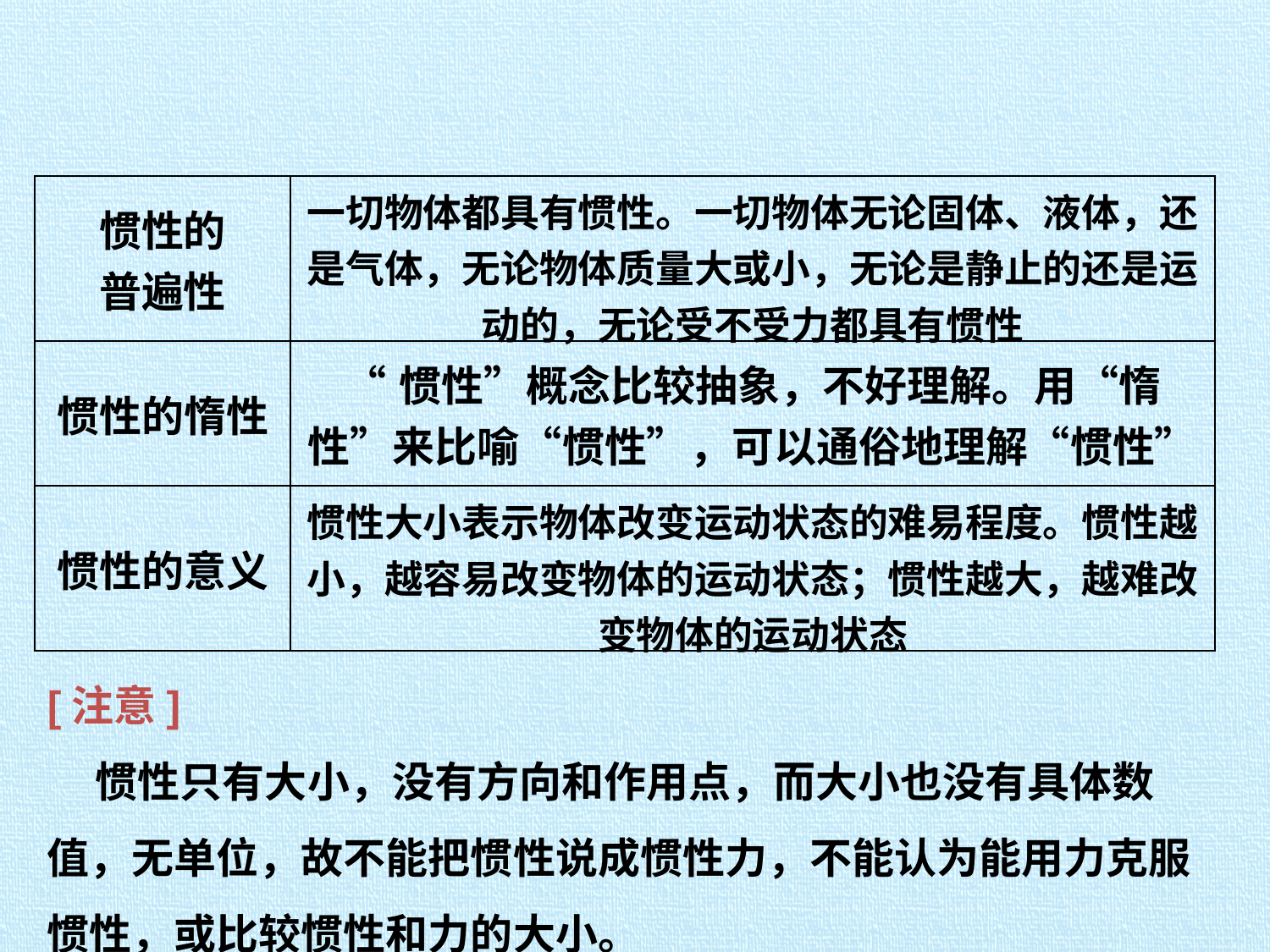

| 惯性的 普遍性 | 一切物体都具有惯性。一切物体无论固体、液体，还是气体，无论物体质量大或小，无论是静止的还是运动的，无论受不受力都具有惯性 |
| --- | --- |
| 惯性的惰性 | “惯性”概念比较抽象，不好理解。用“惰性”来比喻“惯性”，可以通俗地理解“惯性” |
| 惯性的意义 | 惯性大小表示物体改变运动状态的难易程度。惯性越小，越容易改变物体的运动状态；惯性越大，越难改变物体的运动状态 |
[注意]
    惯性只有大小，没有方向和作用点，而大小也没有具体数值，无单位，故不能把惯性说成惯性力，不能认为能用力克服惯性，或比较惯性和力的大小。